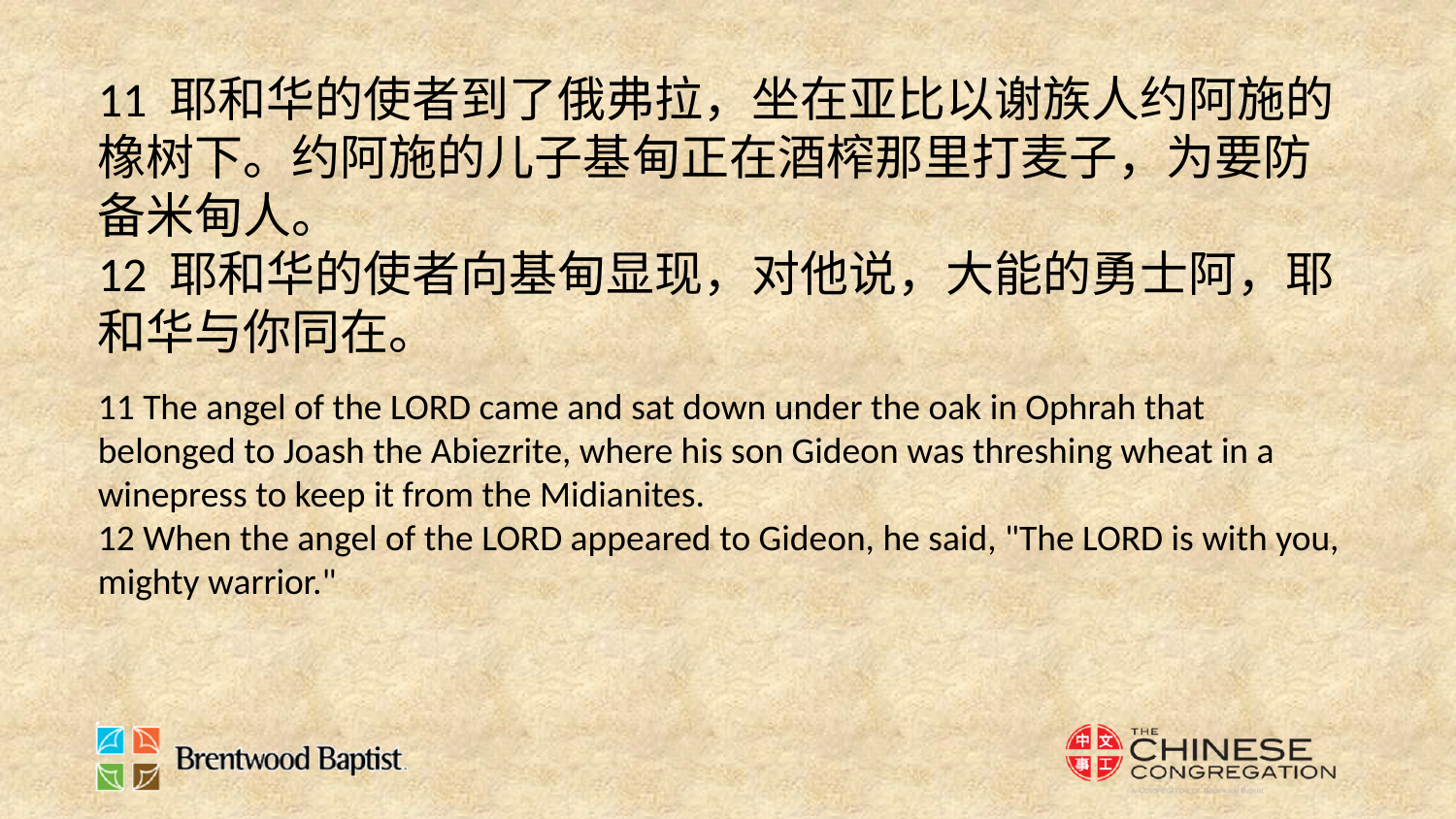

11 耶和华的使者到了俄弗拉，坐在亚比以谢族人约阿施的橡树下。约阿施的儿子基甸正在酒榨那里打麦子，为要防备米甸人。
12 耶和华的使者向基甸显现，对他说，大能的勇士阿，耶和华与你同在。

11 The angel of the LORD came and sat down under the oak in Ophrah that belonged to Joash the Abiezrite, where his son Gideon was threshing wheat in a winepress to keep it from the Midianites.
12 When the angel of the LORD appeared to Gideon, he said, "The LORD is with you, mighty warrior."